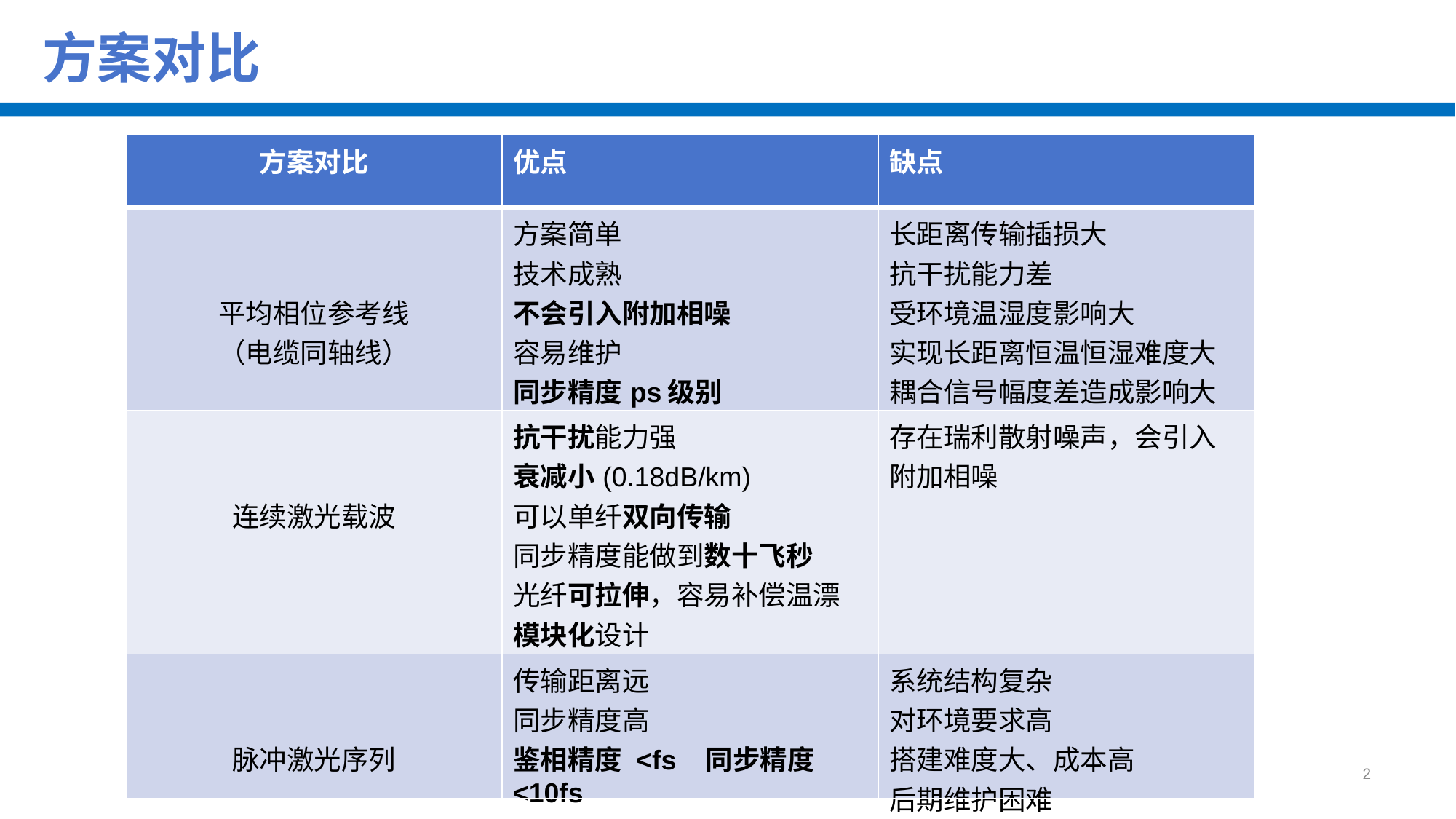

方案对比

| 方案对比 | 优点 | 缺点 |
| --- | --- | --- |
| 平均相位参考线 （电缆同轴线） | 方案简单 技术成熟 不会引入附加相噪 容易维护 同步精度ps级别 | 长距离传输插损大 抗干扰能力差 受环境温湿度影响大 实现长距离恒温恒湿难度大 耦合信号幅度差造成影响大 |
| 连续激光载波 | 抗干扰能力强 衰减小(0.18dB/km) 可以单纤双向传输 同步精度能做到数十飞秒 光纤可拉伸，容易补偿温漂 模块化设计 方案较简单，成本较低 | 存在瑞利散射噪声，会引入附加相噪 |
| 脉冲激光序列 | 传输距离远 同步精度高 鉴相精度 <fs 同步精度 <10fs | 系统结构复杂 对环境要求高 搭建难度大、成本高 后期维护困难 |
2